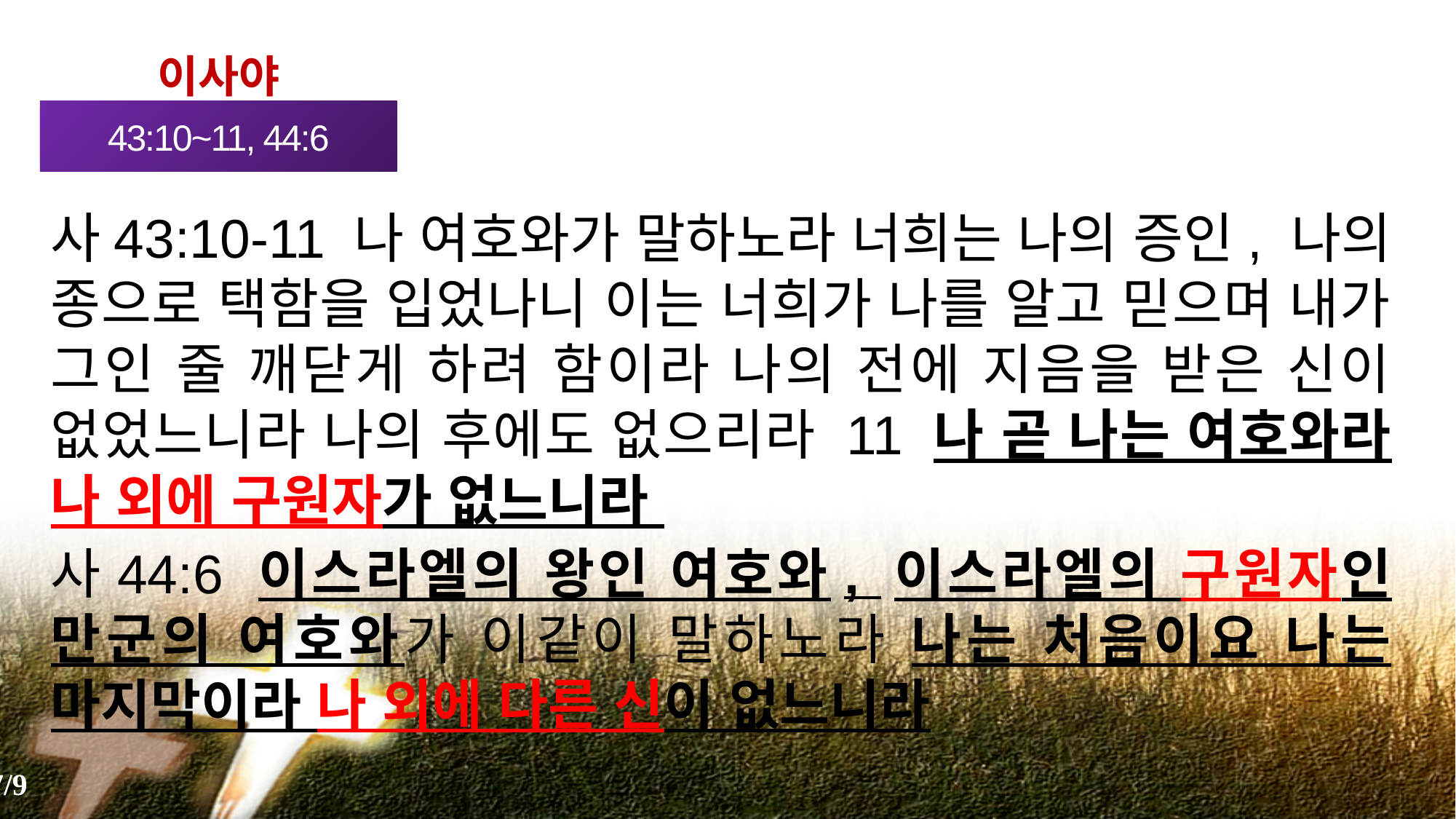

이사야

43:10~11, 44:6
사43:10-11 나 여호와가 말하노라 너희는 나의 증인, 나의 종으로 택함을 입었나니 이는 너희가 나를 알고 믿으며 내가 그인 줄 깨닫게 하려 함이라 나의 전에 지음을 받은 신이 없었느니라 나의 후에도 없으리라 11 나 곧 나는 여호와라 나 외에 구원자가 없느니라
사44:6 이스라엘의 왕인 여호와, 이스라엘의 구원자인 만군의 여호와가 이같이 말하노라 나는 처음이요 나는 마지막이라 나 외에 다른 신이 없느니라